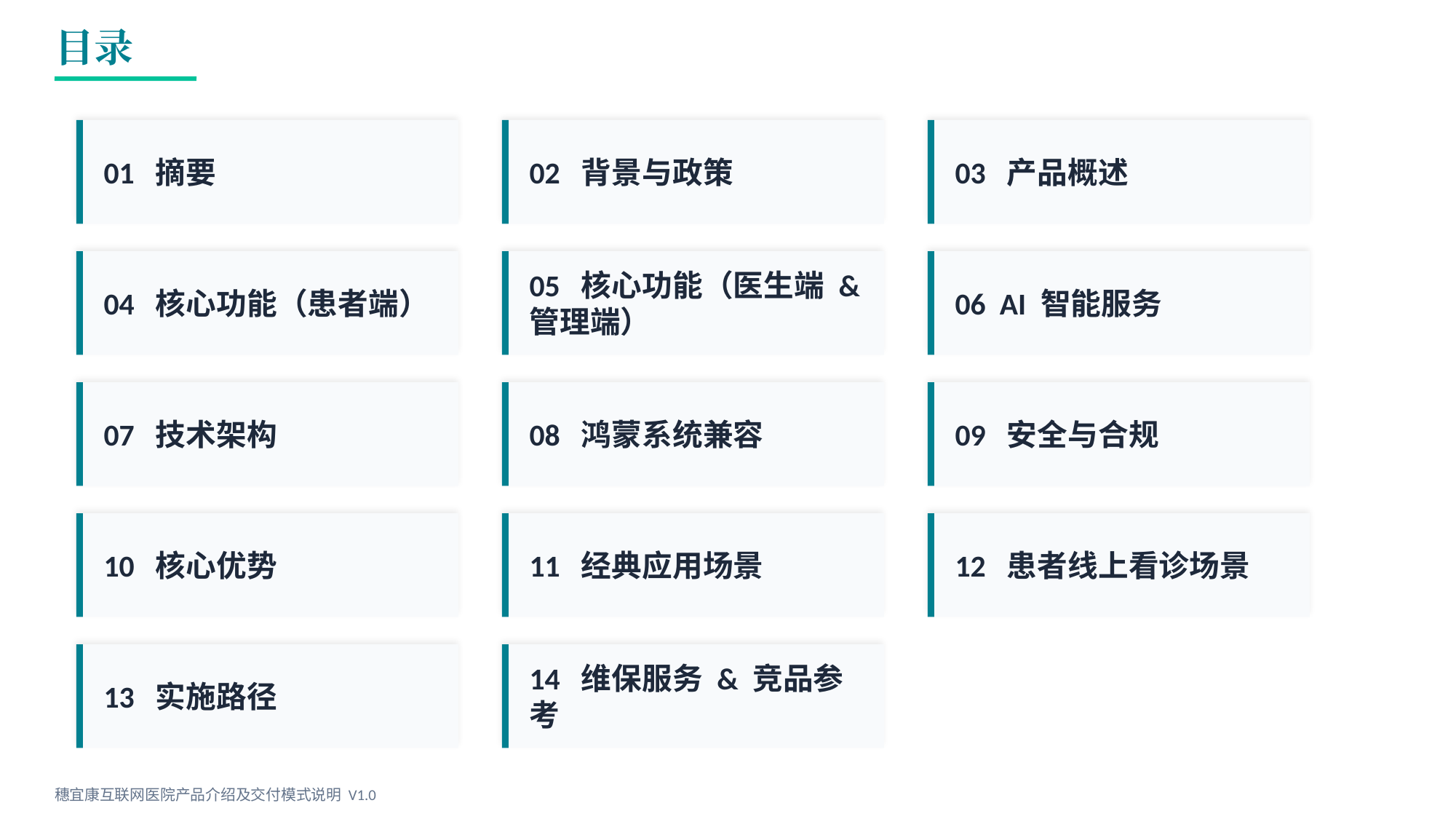

目录

01  摘要
02  背景与政策
03  产品概述

04  核心功能（患者端）
05  核心功能（医生端 & 管理端）
06  AI 智能服务

07  技术架构
08  鸿蒙系统兼容
09  安全与合规

10  核心优势
11  经典应用场景
12  患者线上看诊场景

13  实施路径
14  维保服务 & 竞品参考
穗宜康互联网医院产品介绍及交付模式说明 V1.0